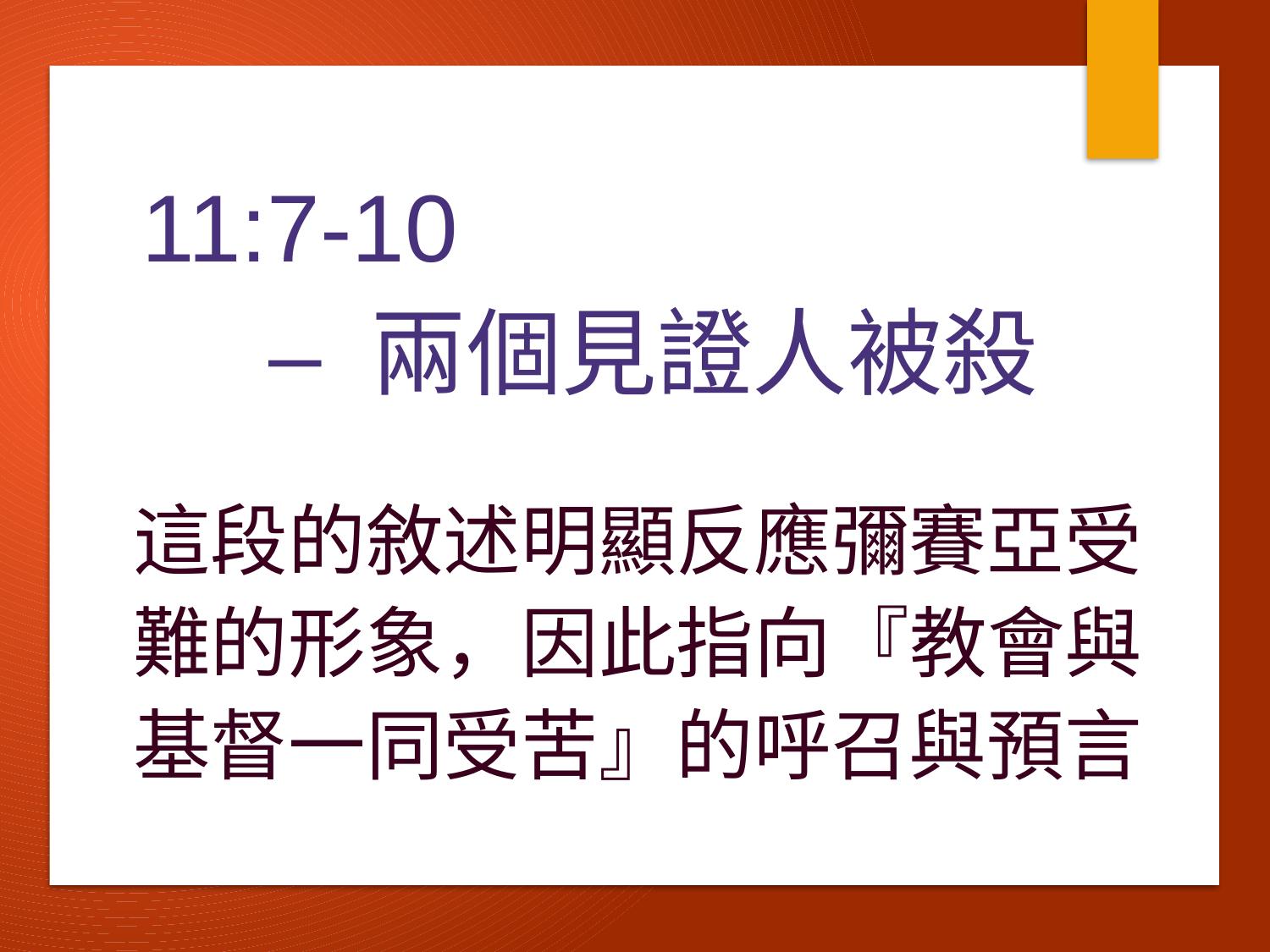

11:7-10
– 兩個見證人被殺
這段的敘述明顯反應彌賽亞受難的形象，因此指向『教會與基督一同受苦』的呼召與預言